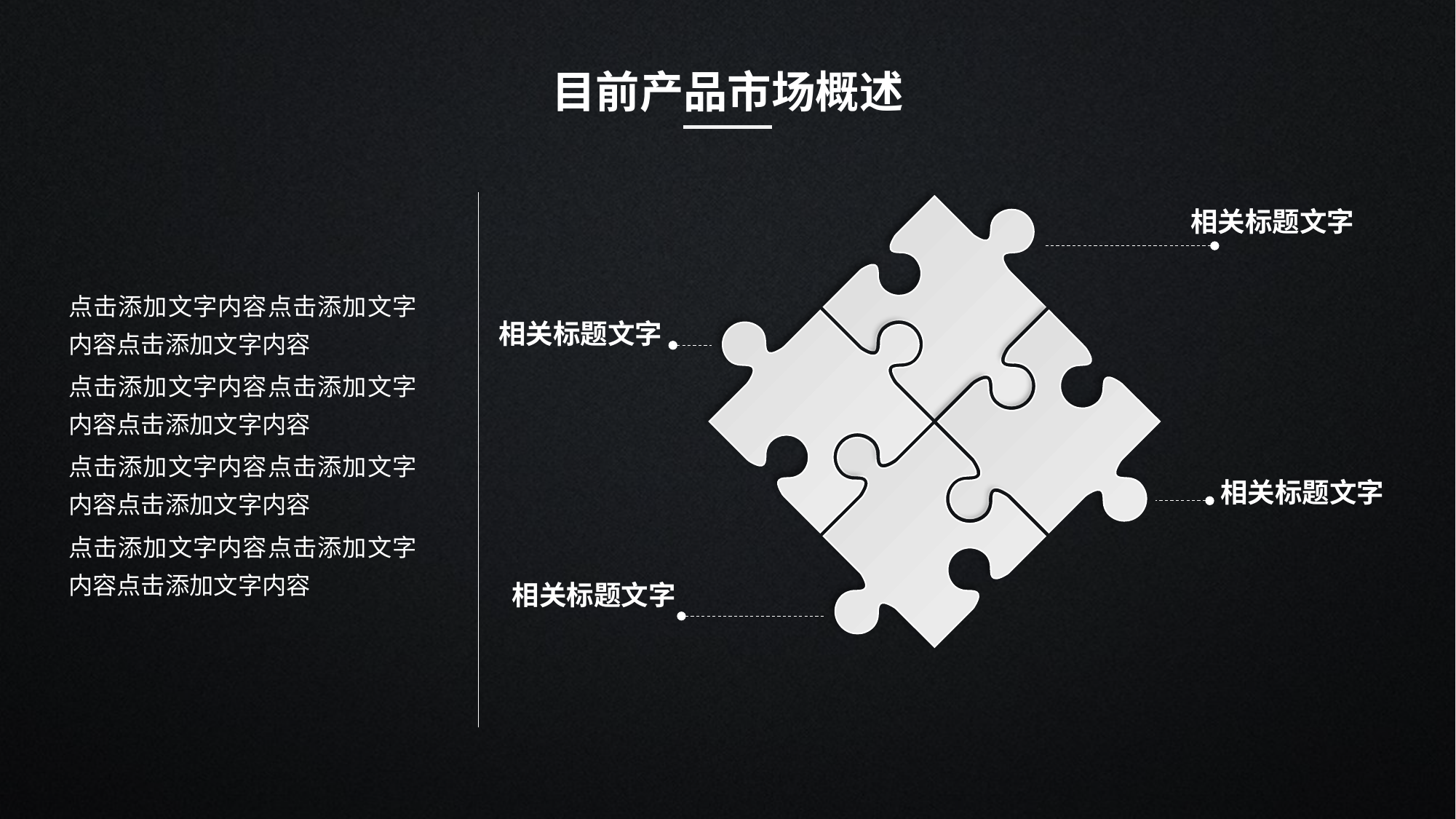

目前产品市场概述
相关标题文字

点击添加文字内容点击添加文字内容点击添加文字内容
点击添加文字内容点击添加文字内容点击添加文字内容
点击添加文字内容点击添加文字内容点击添加文字内容
点击添加文字内容点击添加文字内容点击添加文字内容

相关标题文字

相关标题文字
相关标题文字